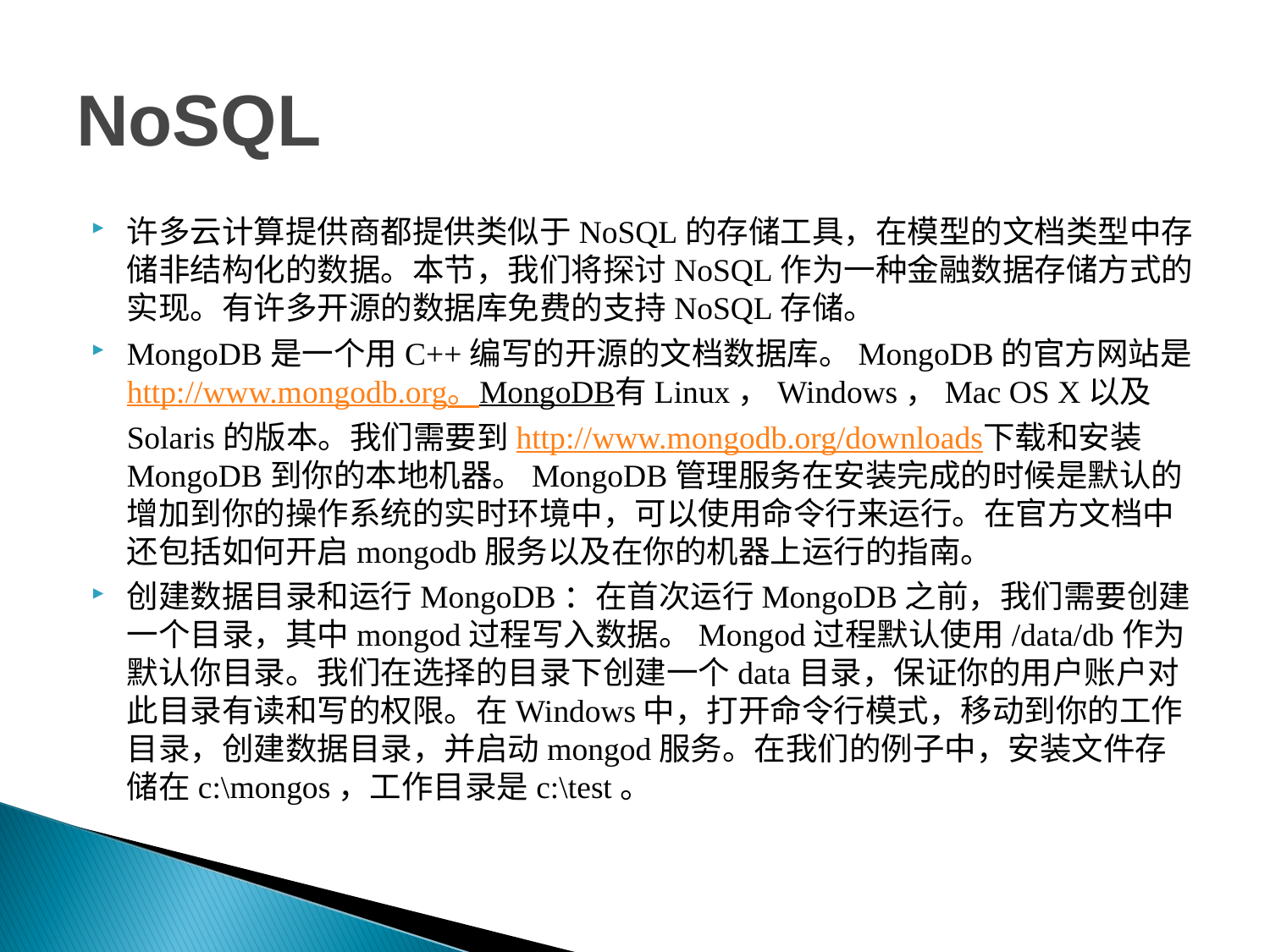

# NoSQL
许多云计算提供商都提供类似于NoSQL的存储工具，在模型的文档类型中存储非结构化的数据。本节，我们将探讨NoSQL作为一种金融数据存储方式的实现。有许多开源的数据库免费的支持NoSQL存储。
MongoDB是一个用C++编写的开源的文档数据库。MongoDB的官方网站是http://www.mongodb.org。MongoDB有Linux，Windows，Mac OS X以及Solaris的版本。我们需要到http://www.mongodb.org/downloads下载和安装MongoDB到你的本地机器。MongoDB管理服务在安装完成的时候是默认的增加到你的操作系统的实时环境中，可以使用命令行来运行。在官方文档中还包括如何开启mongodb服务以及在你的机器上运行的指南。
创建数据目录和运行MongoDB：在首次运行MongoDB之前，我们需要创建一个目录，其中mongod过程写入数据。Mongod过程默认使用/data/db作为默认你目录。我们在选择的目录下创建一个data目录，保证你的用户账户对此目录有读和写的权限。在Windows中，打开命令行模式，移动到你的工作目录，创建数据目录，并启动mongod服务。在我们的例子中，安装文件存储在c:\mongos，工作目录是c:\test。